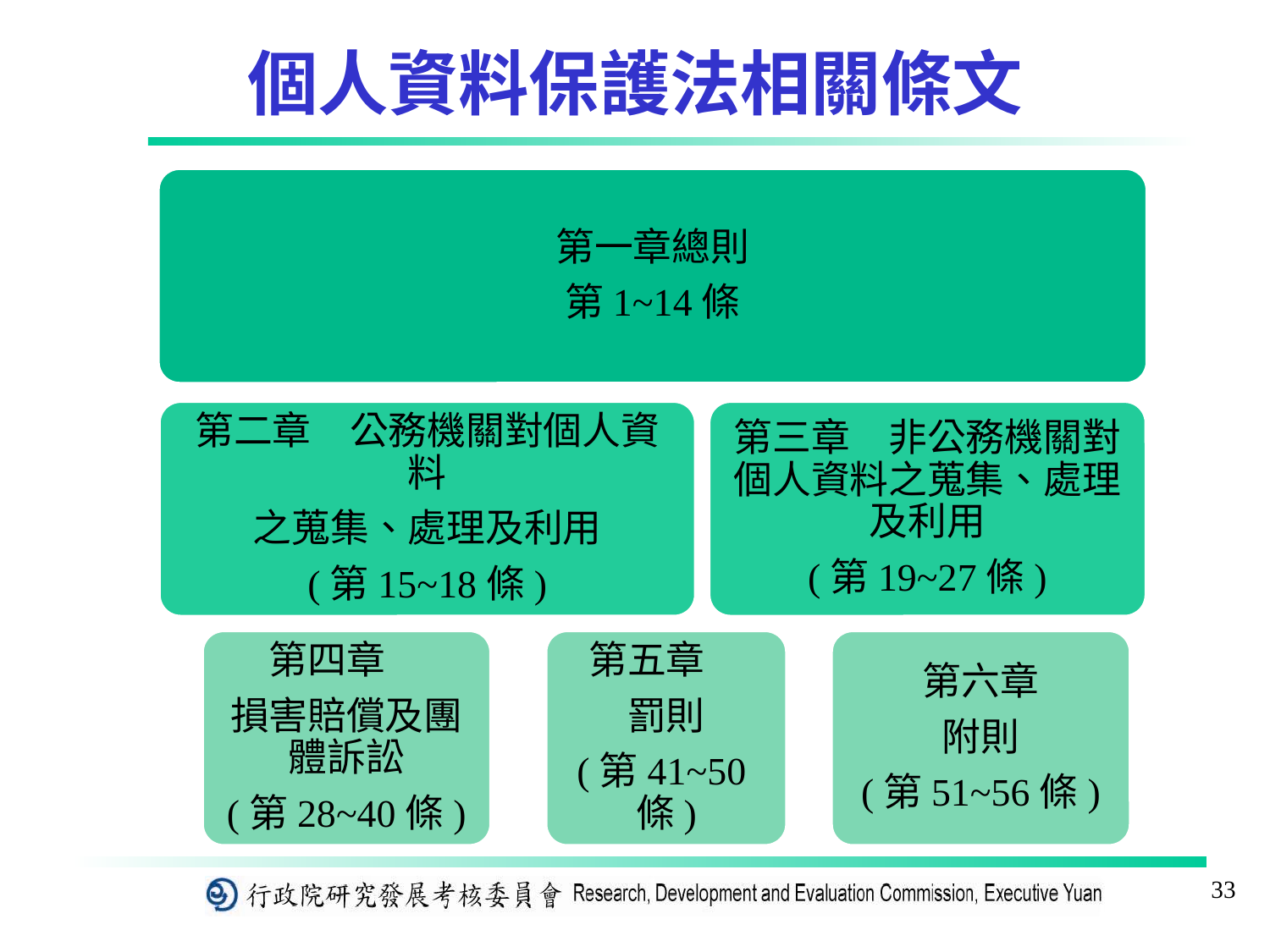

個人資料保護法相關條文
第一章總則
第1~14條
第二章　公務機關對個人資料
之蒐集、處理及利用
(第15~18條)
第四章
損害賠償及團體訴訟
(第28~40條)
第五章
罰則
(第41~50條)
第三章　非公務機關對個人資料之蒐集、處理及利用
(第19~27條)
第六章
附則
(第51~56條)
33